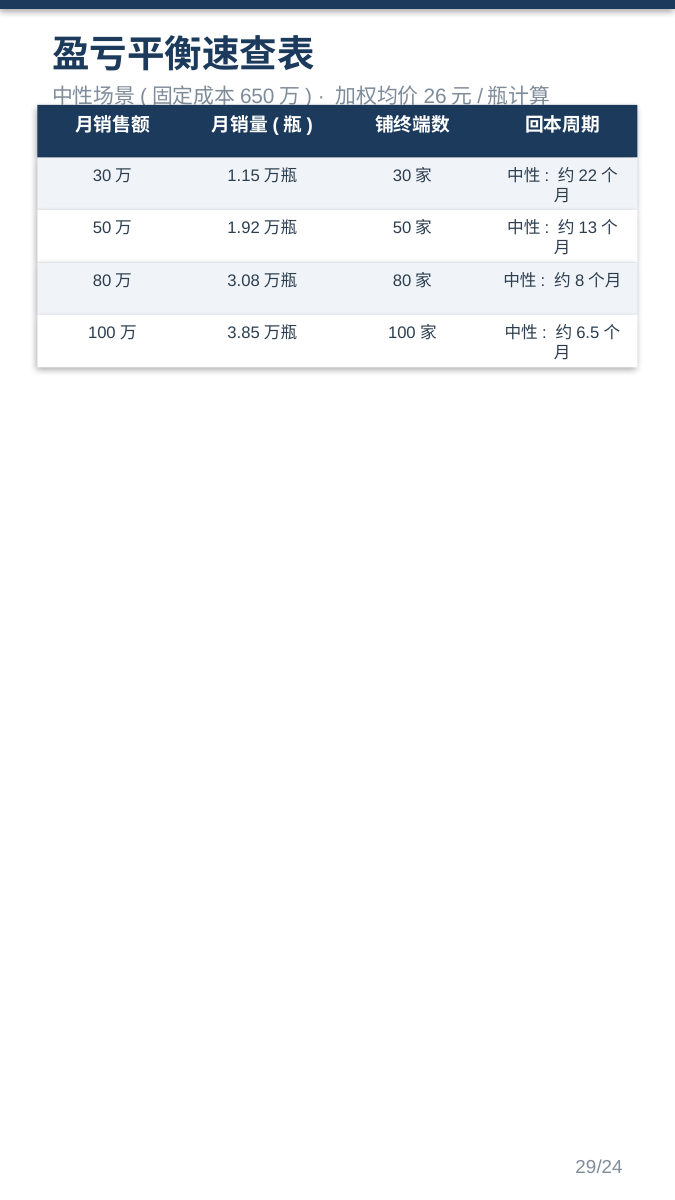

盈亏平衡速查表
中性场景(固定成本650万) · 加权均价26元/瓶计算

月销售额
月销量(瓶)
铺终端数
回本周期

30万
1.15万瓶
30家
中性: 约22个月

50万
1.92万瓶
50家
中性: 约13个月

80万
3.08万瓶
80家
中性: 约8个月

100万
3.85万瓶
100家
中性: 约6.5个月
29/24